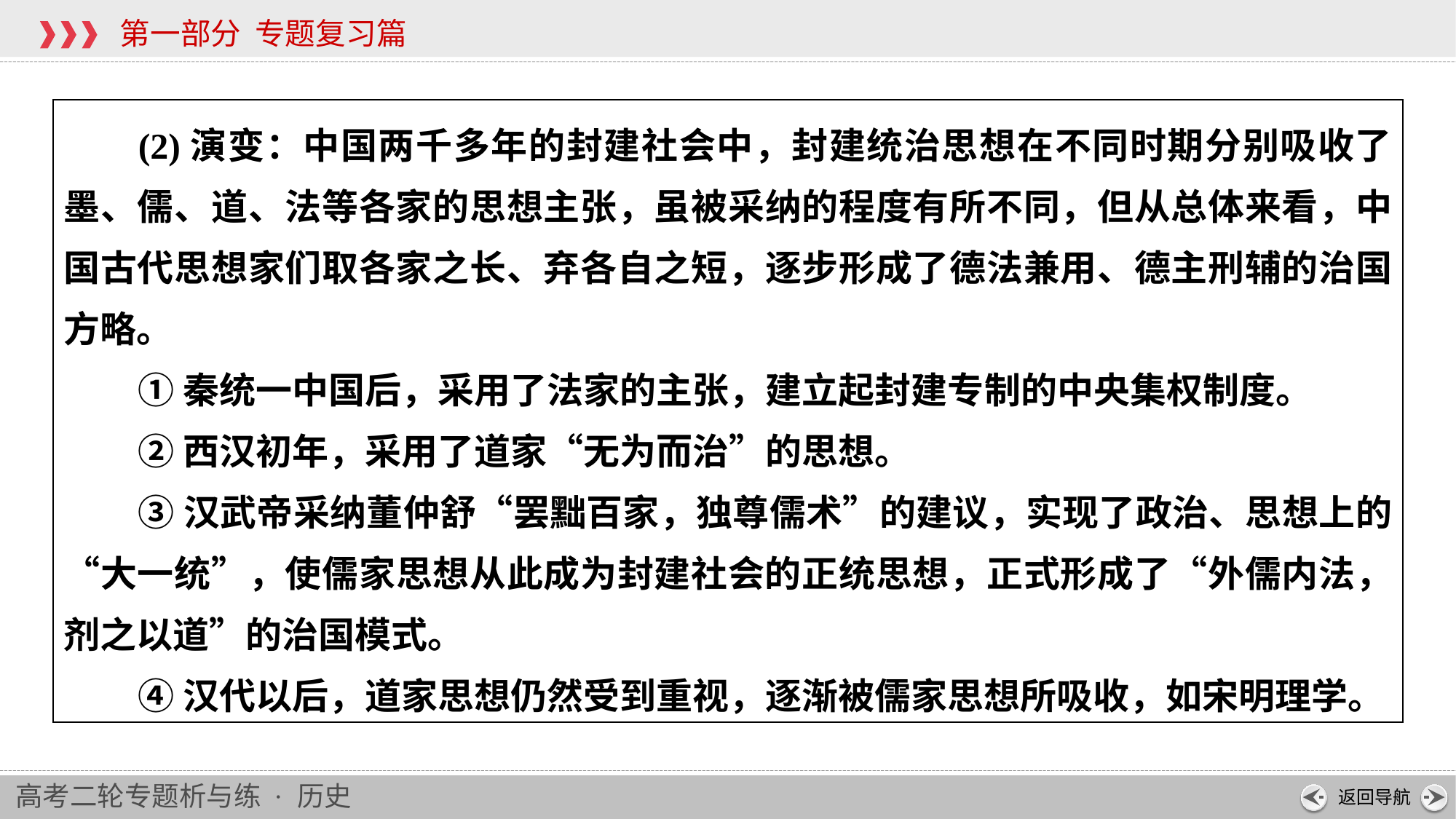

(2)演变：中国两千多年的封建社会中，封建统治思想在不同时期分别吸收了墨、儒、道、法等各家的思想主张，虽被采纳的程度有所不同，但从总体来看，中国古代思想家们取各家之长、弃各自之短，逐步形成了德法兼用、德主刑辅的治国方略。
①秦统一中国后，采用了法家的主张，建立起封建专制的中央集权制度。
②西汉初年，采用了道家“无为而治”的思想。
③汉武帝采纳董仲舒“罢黜百家，独尊儒术”的建议，实现了政治、思想上的“大一统”，使儒家思想从此成为封建社会的正统思想，正式形成了“外儒内法，剂之以道”的治国模式。
④汉代以后，道家思想仍然受到重视，逐渐被儒家思想所吸收，如宋明理学。